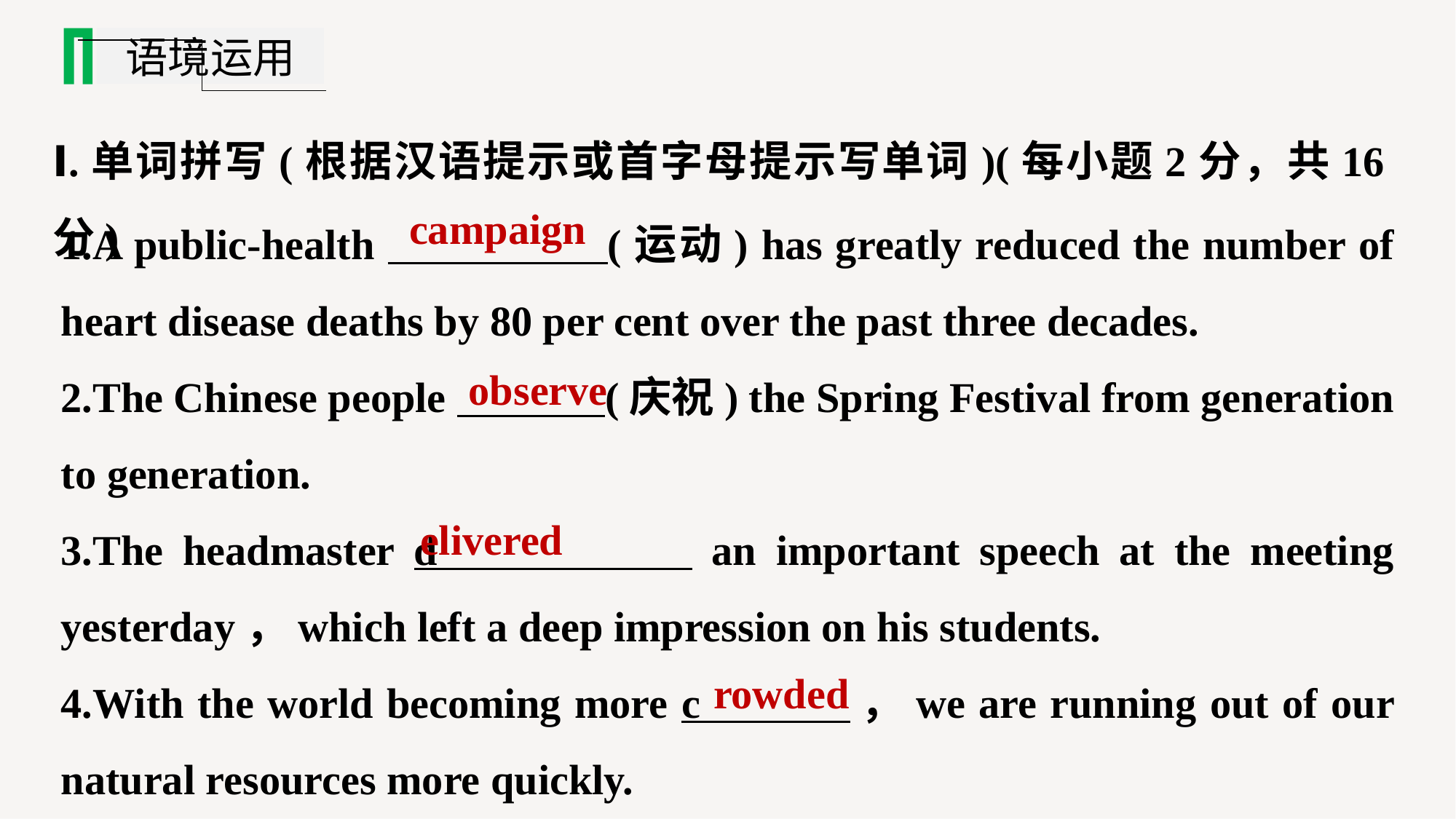

语境运用

Ⅰ.单词拼写(根据汉语提示或首字母提示写单词)(每小题2分，共16分)
1.A public-health                  (运动) has greatly reduced the number of heart disease deaths by 80 per cent over the past three decades.
2.The Chinese people               (庆祝) the Spring Festival from generation to generation.
3.The headmaster d              an important speech at the meeting yesterday，which left a deep impression on his students.
4.With the world becoming more c           ，we are running out of our natural resources more quickly.
campaign
observe
elivered
rowded